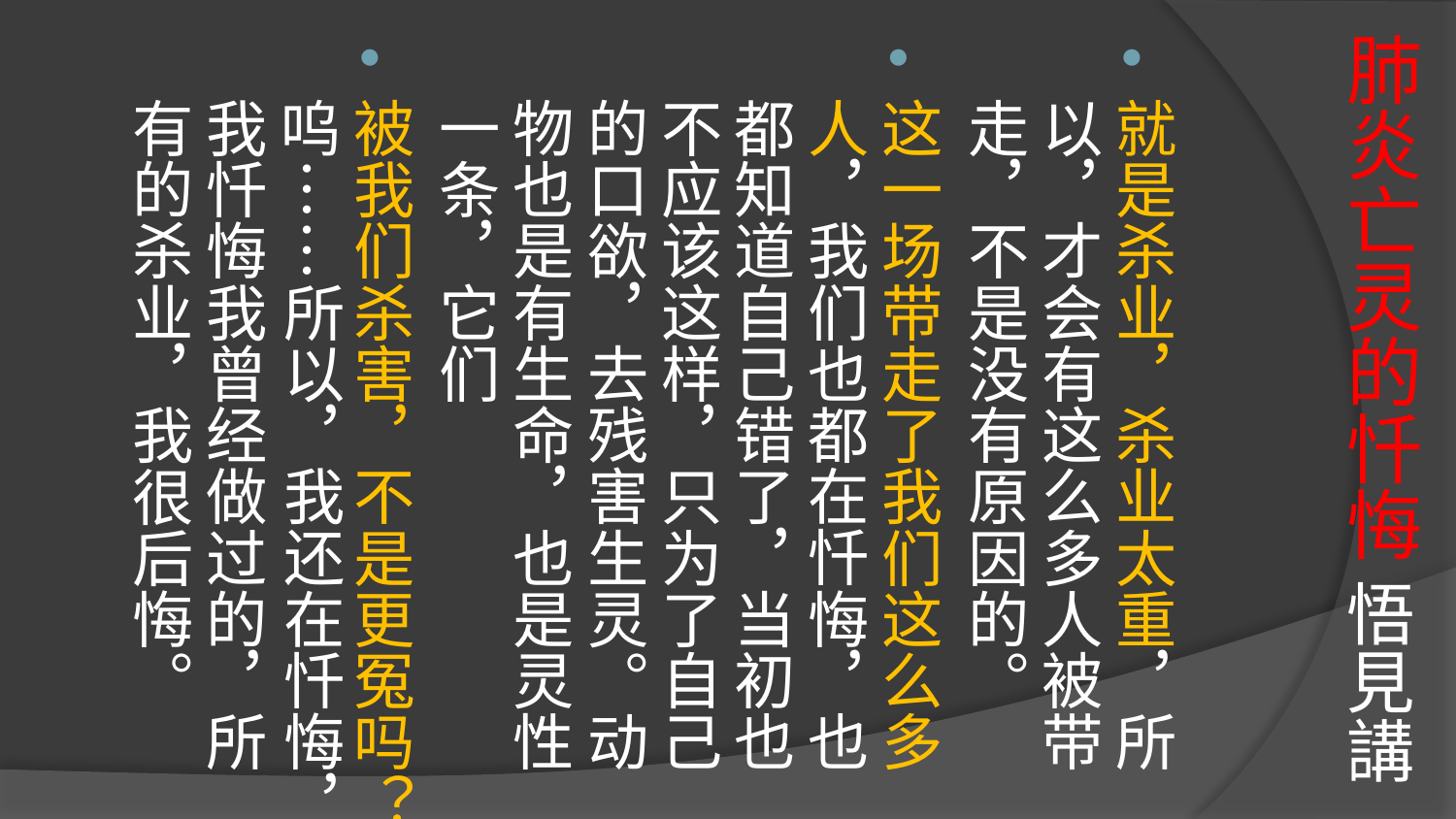

# 肺炎亡灵的忏悔 悟見講
就是杀业，杀业太重，所以，才会有这么多人被带走，不是没有原因的。
这一场带走了我们这么多人，我们也都在忏悔，也都知道自己错了，当初也不应该这样，只为了自己的口欲，去残害生灵。动物也是有生命，也是灵性一条，它们
被我们杀害，不是更冤吗？呜……所以，我还在忏悔，我忏悔我曾经做过的，所有的杀业，我很后悔。